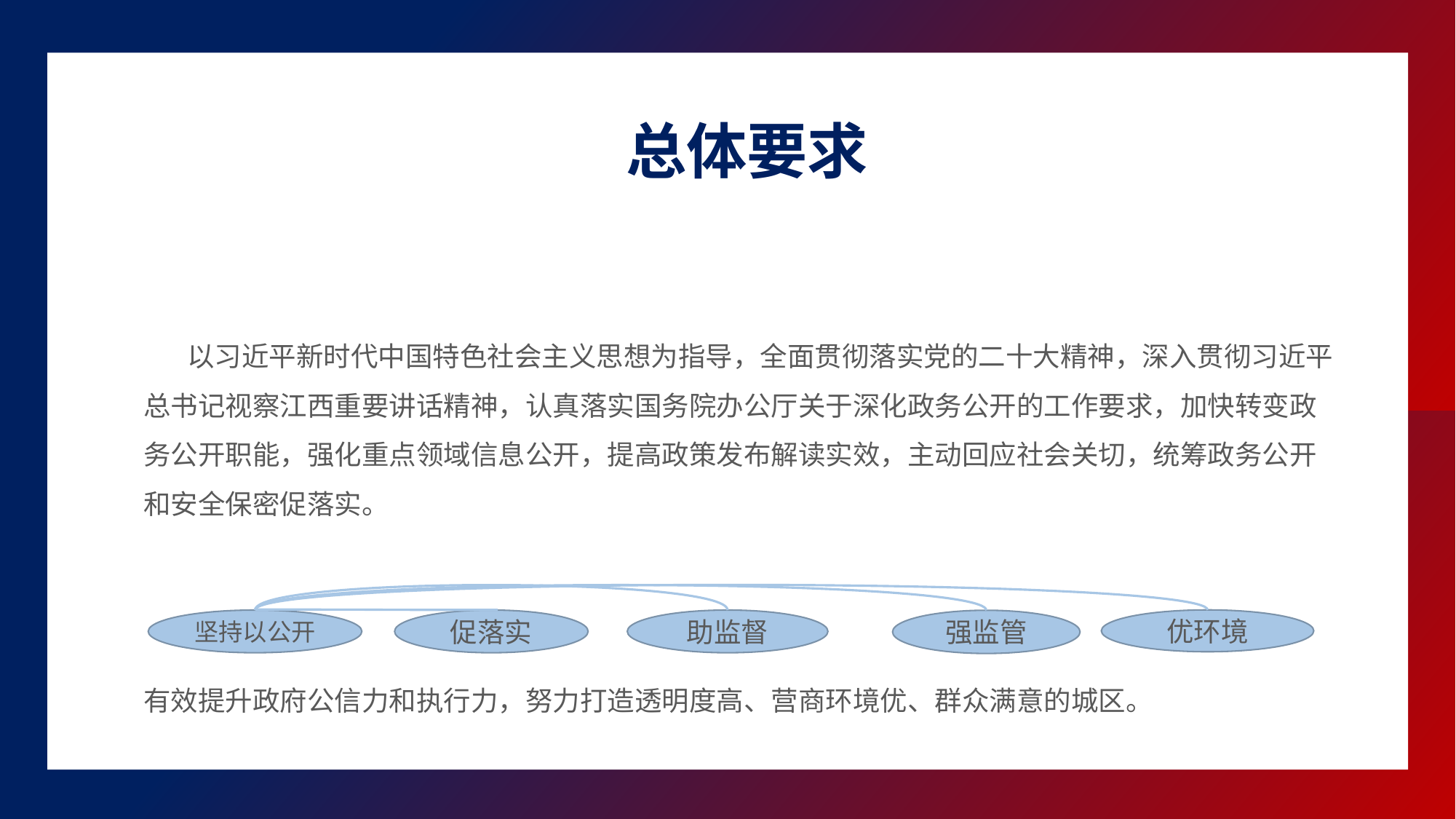

总体要求
      以习近平新时代中国特色社会主义思想为指导，全面贯彻落实党的二十大精神，深入贯彻习近平总书记视察江西重要讲话精神，认真落实国务院办公厅关于深化政务公开的工作要求，加快转变政务公开职能，强化重点领域信息公开，提高政策发布解读实效，主动回应社会关切，统筹政务公开和安全保密促落实。

有效提升政府公信力和执行力，努力打造透明度高、营商环境优、群众满意的城区。
优环境
坚持以公开
促落实
助监督
强监管